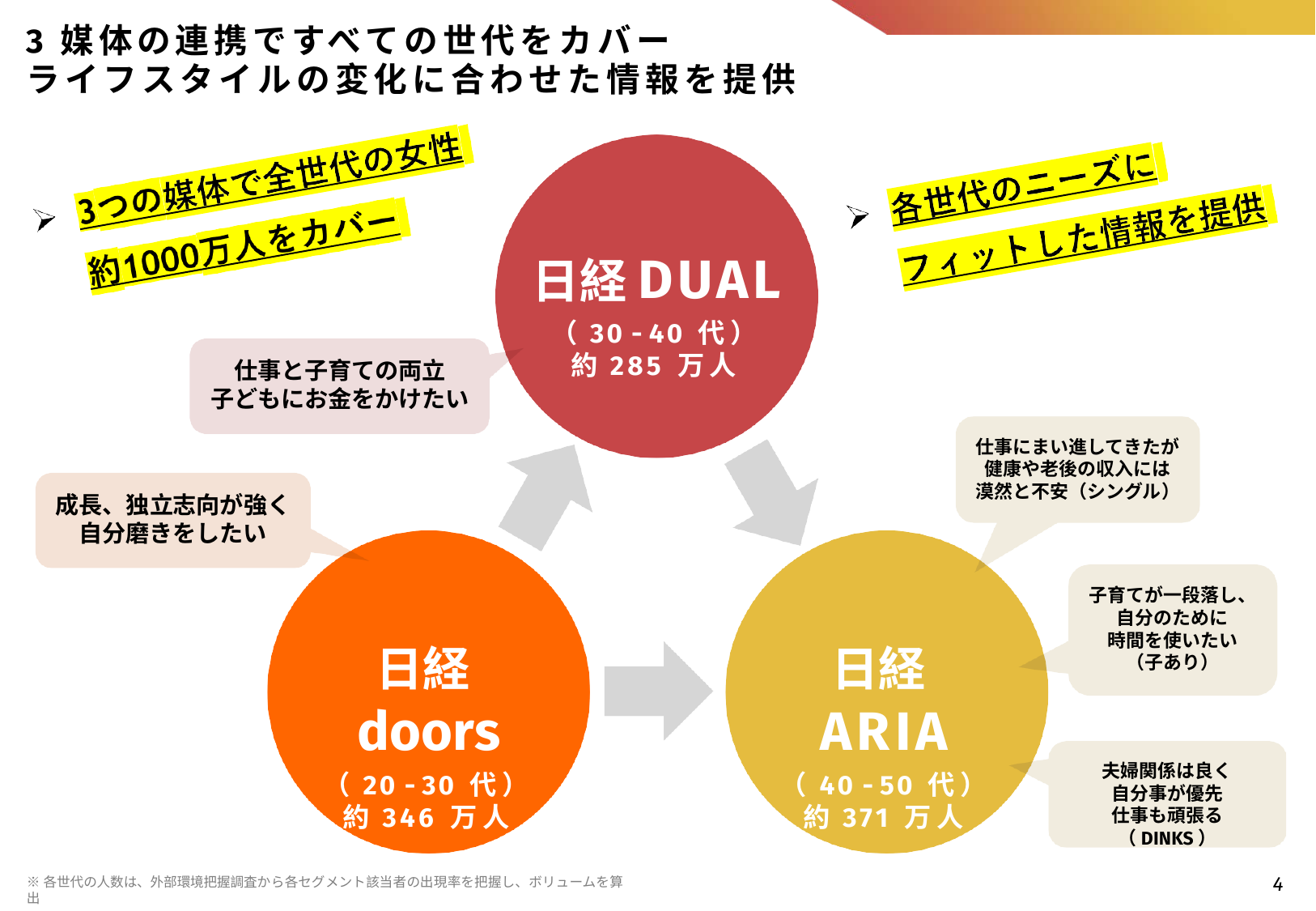

# 3 媒体の連携ですべての世代をカバー
ライフスタイルの変化に合わせた情報を提供

日経DUAL
（ 30 - 40 代）
約 285 万人

仕事と子育ての両立 子どもにお金をかけたい
仕事にまい進してきたが 健康や老後の収入には 漠然と不安（シングル）
成長、独立志向が強く 自分磨きをしたい
子育てが一段落し、 自分のために
時間を使いたい
（子あり）
日経doors
（ 20 - 30 代）
約 346 万人
日経ARIA
（ 40 - 50 代）
約 371 万人
夫婦関係は良く 自分事が優先
仕事も頑張る（DINKS）
4
※各世代の人数は、外部環境把握調査から各セグメント該当者の出現率を把握し、ボリュームを算出